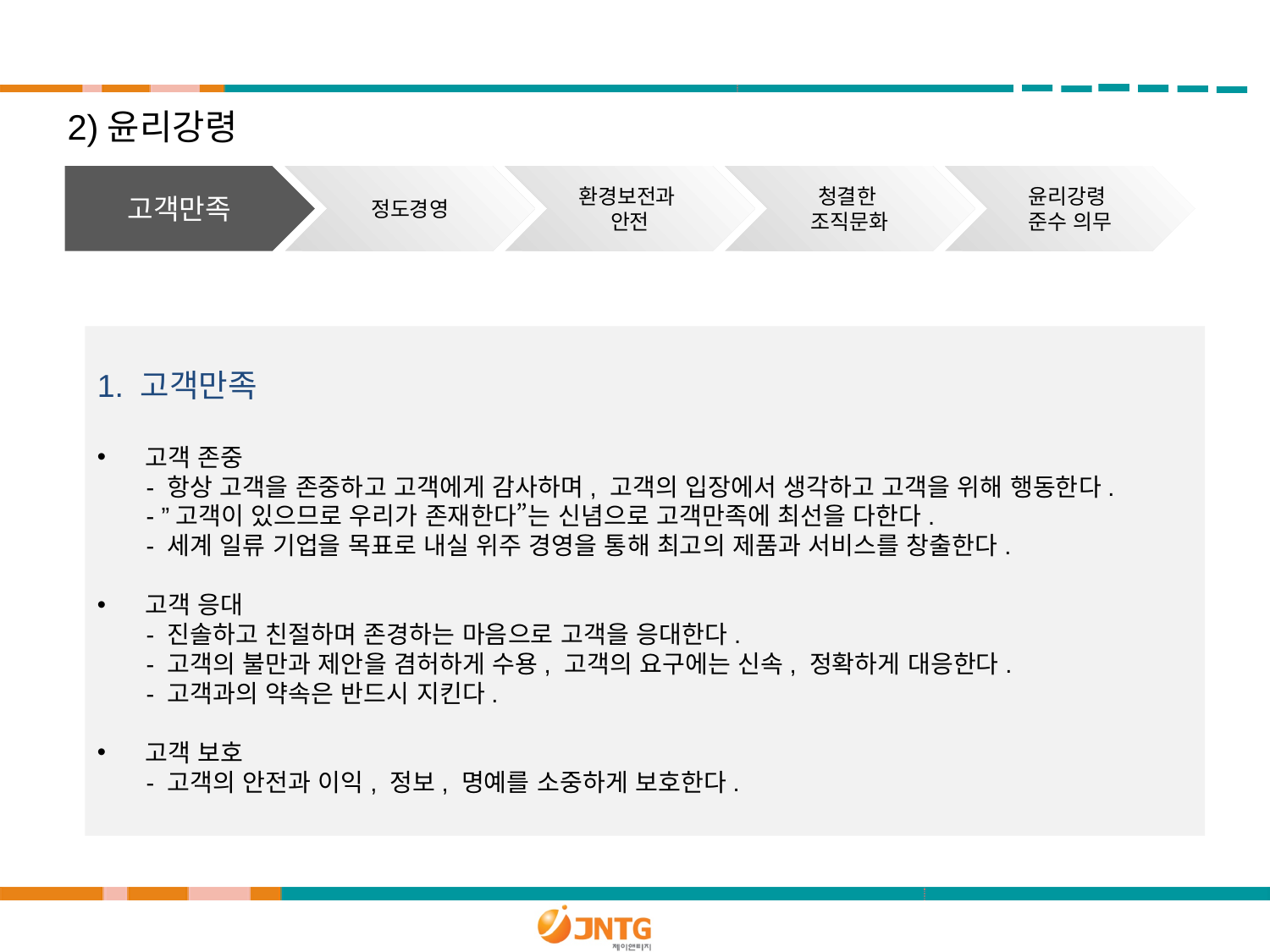

2)윤리강령
고객만족
정도경영
환경보전과
안전
청결한
조직문화
윤리강령
준수 의무
1. 고객만족

고객 존중
       - 항상 고객을 존중하고 고객에게 감사하며, 고객의 입장에서 생각하고 고객을 위해 행동한다.
       - ”고객이 있으므로 우리가 존재한다”는 신념으로 고객만족에 최선을 다한다.
       - 세계 일류 기업을 목표로 내실 위주 경영을 통해 최고의 제품과 서비스를 창출한다.

고객 응대
       - 진솔하고 친절하며 존경하는 마음으로 고객을 응대한다.
       - 고객의 불만과 제안을 겸허하게 수용, 고객의 요구에는 신속, 정확하게 대응한다.
       - 고객과의 약속은 반드시 지킨다.

고객 보호
       - 고객의 안전과 이익, 정보, 명예를 소중하게 보호한다.